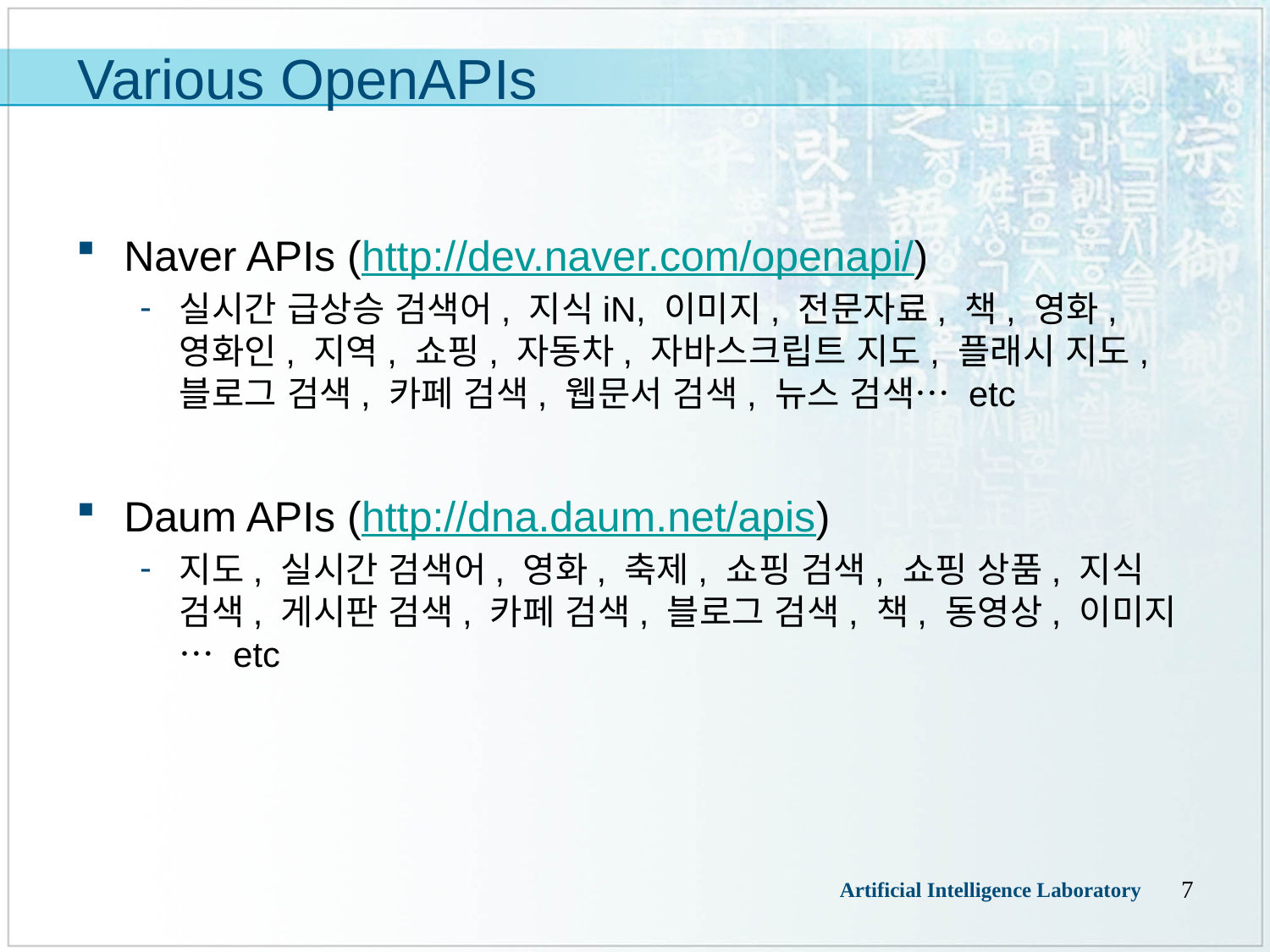

# Various OpenAPIs
Naver APIs (http://dev.naver.com/openapi/)
실시간 급상승 검색어, 지식iN, 이미지, 전문자료, 책, 영화, 영화인, 지역, 쇼핑, 자동차, 자바스크립트 지도, 플래시 지도, 블로그 검색, 카페 검색, 웹문서 검색, 뉴스 검색… etc

Daum APIs (http://dna.daum.net/apis)
지도, 실시간 검색어, 영화, 축제, 쇼핑 검색, 쇼핑 상품, 지식 검색, 게시판 검색, 카페 검색, 블로그 검색, 책, 동영상, 이미지… etc
7